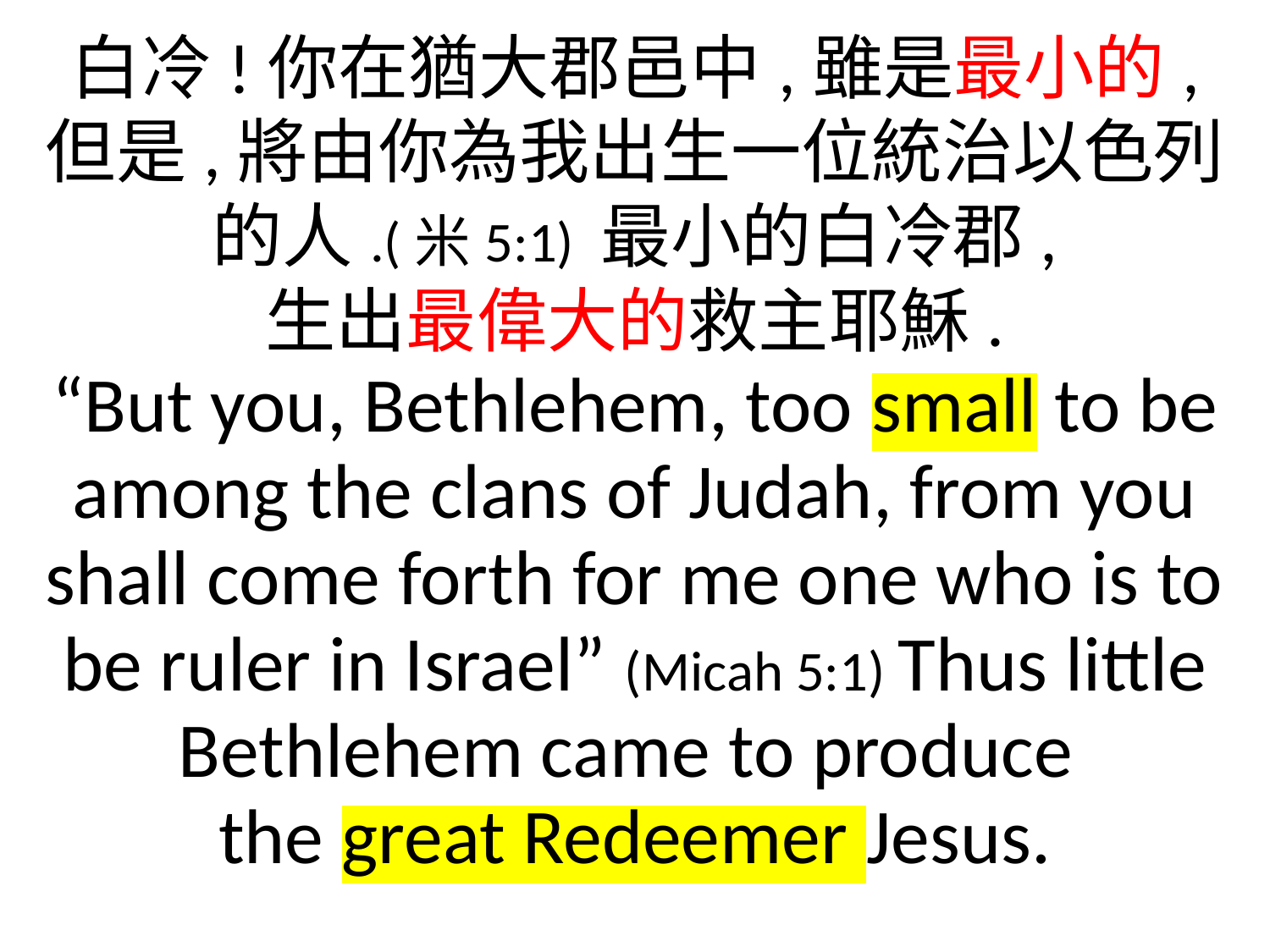

白冷!你在猶大郡邑中,雖是最小的,
但是,將由你為我出生一位統治以色列
的人.(米5:1) 最小的白冷郡,
生出最偉大的救主耶穌.
“But you, Bethlehem, too small to be among the clans of Judah, from you shall come forth for me one who is to be ruler in Israel” (Micah 5:1) Thus little Bethlehem came to produce
the great Redeemer Jesus.